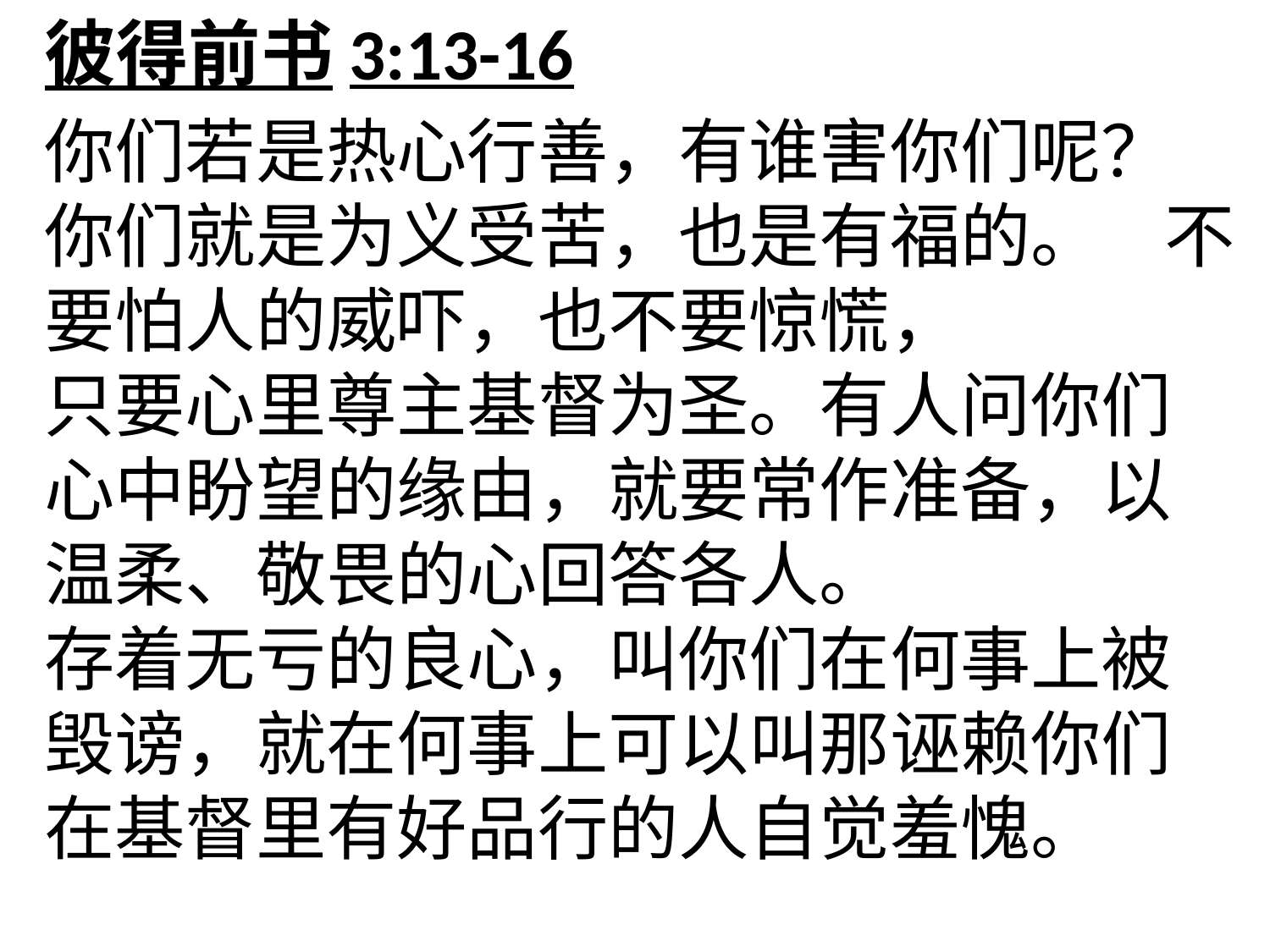

# 彼得前书3:13-16
你们若是热心行善，有谁害你们呢？
你们就是为义受苦，也是有福的。    不要怕人的威吓，也不要惊慌，
只要心里尊主基督为圣。有人问你们心中盼望的缘由，就要常作准备，以温柔、敬畏的心回答各人。
存着无亏的良心，叫你们在何事上被毁谤，就在何事上可以叫那诬赖你们在基督里有好品行的人自觉羞愧。